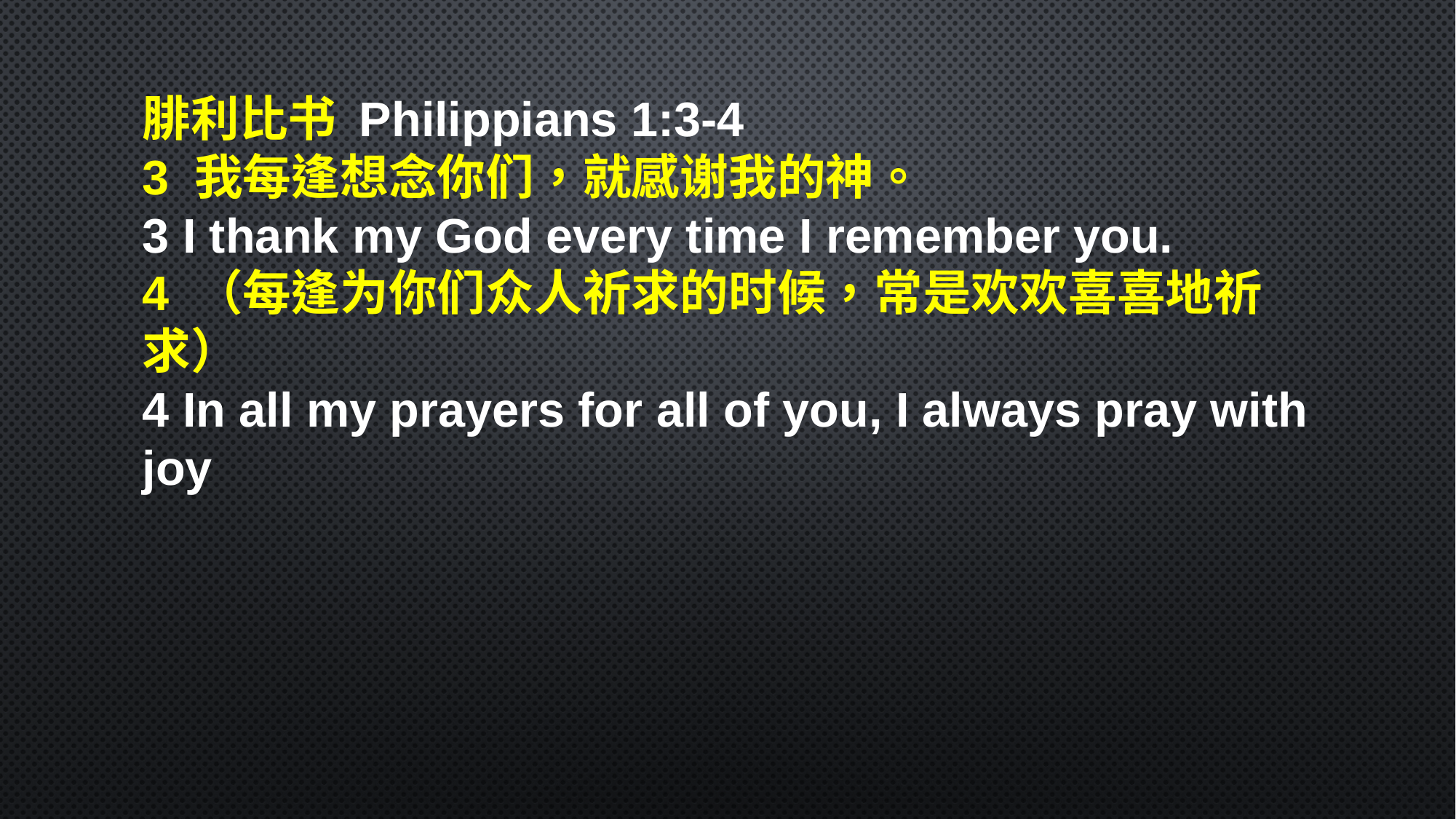

腓利比书 Philippians 1:3-4
3 我每逢想念你们，就感谢我的神。
3 I thank my God every time I remember you.
4 （每逢为你们众人祈求的时候，常是欢欢喜喜地祈求）
4 In all my prayers for all of you, I always pray with joy